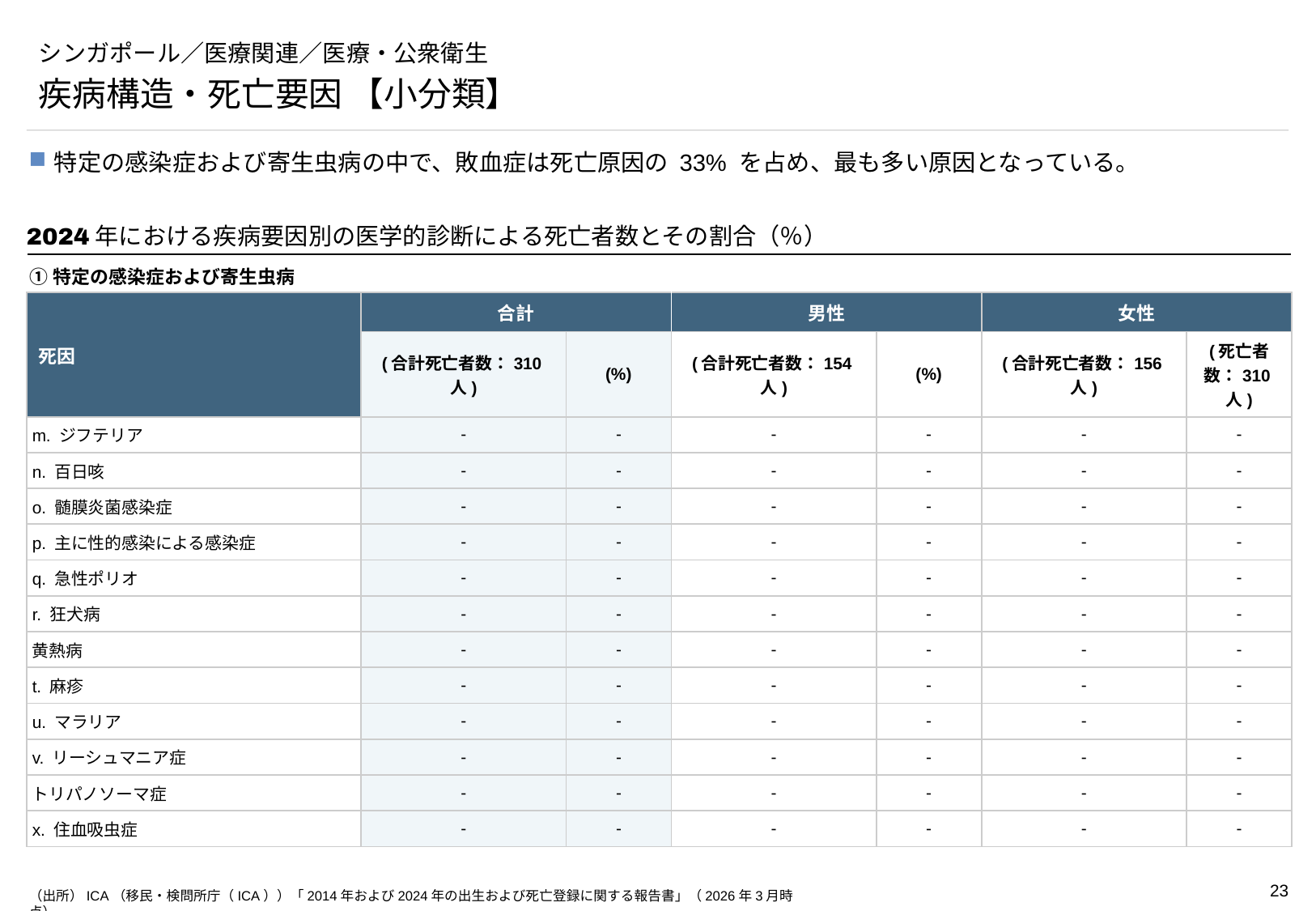

# シンガポール／医療関連／医療・公衆衛生
疾病構造・死亡要因 【小分類】
特定の感染症および寄生虫病の中で、敗血症は死亡原因の 33% を占め、最も多い原因となっている。
2024年における疾病要因別の医学的診断による死亡者数とその割合（％）
①特定の感染症および寄生虫病
| 死因 | 合計 |  | 男性 |  | 女性 |  |
| --- | --- | --- | --- | --- | --- | --- |
|  | (合計死亡者数：310人) | (%) | (合計死亡者数：154人) | (%) | (合計死亡者数：156人) | (死亡者数：310人) |
| m. ジフテリア | - | - | - | - | - | - |
| n. 百日咳 | - | - | - | - | - | - |
| o. 髄膜炎菌感染症 | - | - | - | - | - | - |
| p. 主に性的感染による感染症 | - | - | - | - | - | - |
| q. 急性ポリオ | - | - | - | - | - | - |
| r. 狂犬病 | - | - | - | - | - | - |
| 黄熱病 | - | - | - | - | - | - |
| t. 麻疹 | - | - | - | - | - | - |
| u. マラリア | - | - | - | - | - | - |
| v. リーシュマニア症 | - | - | - | - | - | - |
| トリパノソーマ症 | - | - | - | - | - | - |
| x. 住血吸虫症 | - | - | - | - | - | - |
（出所）ICA（移民・検問所庁（ICA））「2014年および2024年の出生および死亡登録に関する報告書」（2026年3月時点）